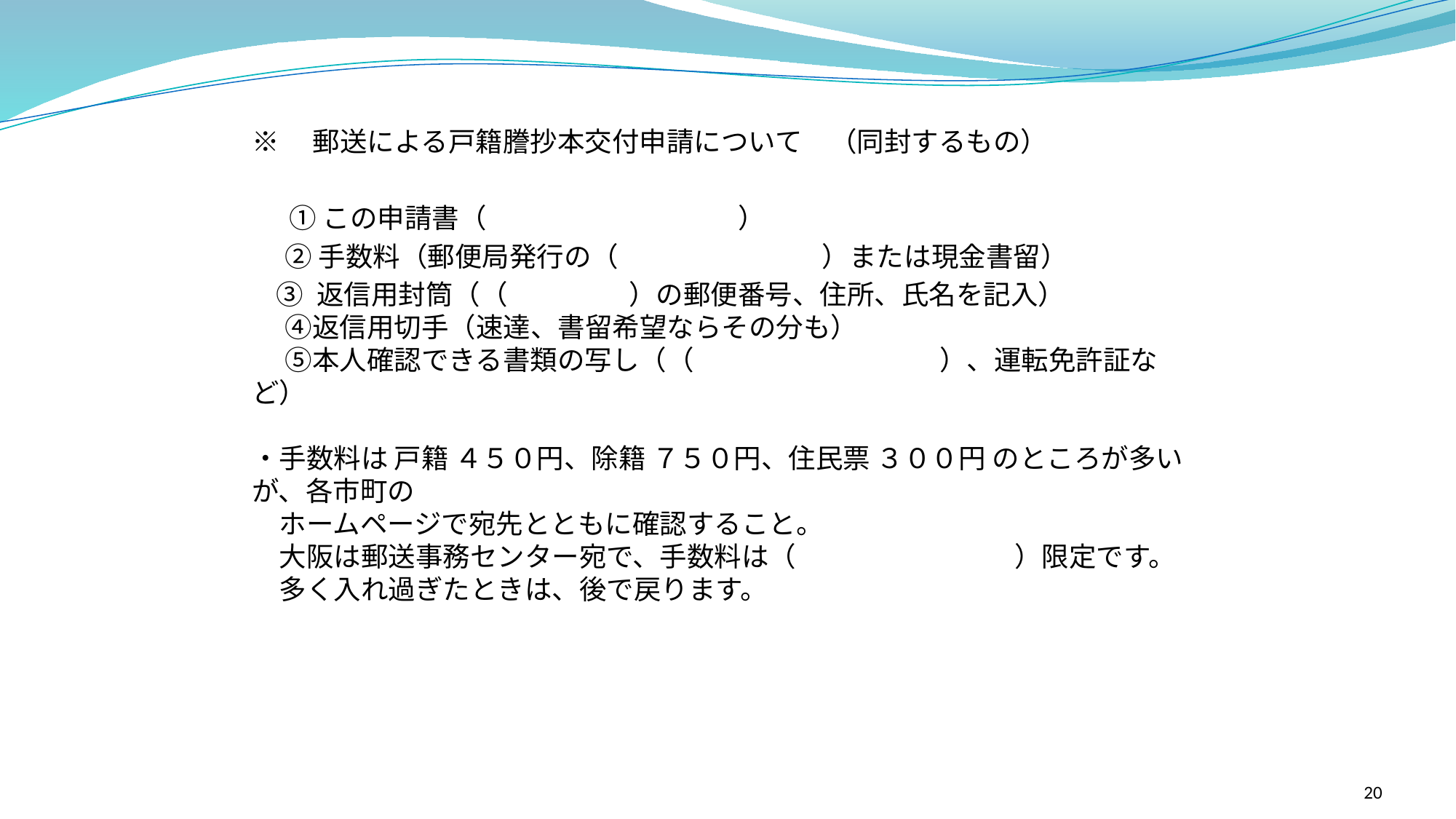

※　郵送による戸籍謄抄本交付申請について　（同封するもの）

 　① この申請書（　　　　　　　　　 ）
　 ② 手数料（郵便局発行の（　　　　　　 　 ）または現金書留）
    ③ 返信用封筒（（　　　 　 ）の郵便番号、住所、氏名を記入）
　 ④返信用切手（速達、書留希望ならその分も）
　 ⑤本人確認できる書類の写し（（　　　　　　　　　）、運転免許証など）

・手数料は 戸籍 ４５０円、除籍 ７５０円、住民票 ３００円 のところが多いが、各市町の
　ホームページで宛先とともに確認すること。
　大阪は郵送事務センター宛で、手数料は（　　　　　　　　）限定です。
　多く入れ過ぎたときは、後で戻ります。

20